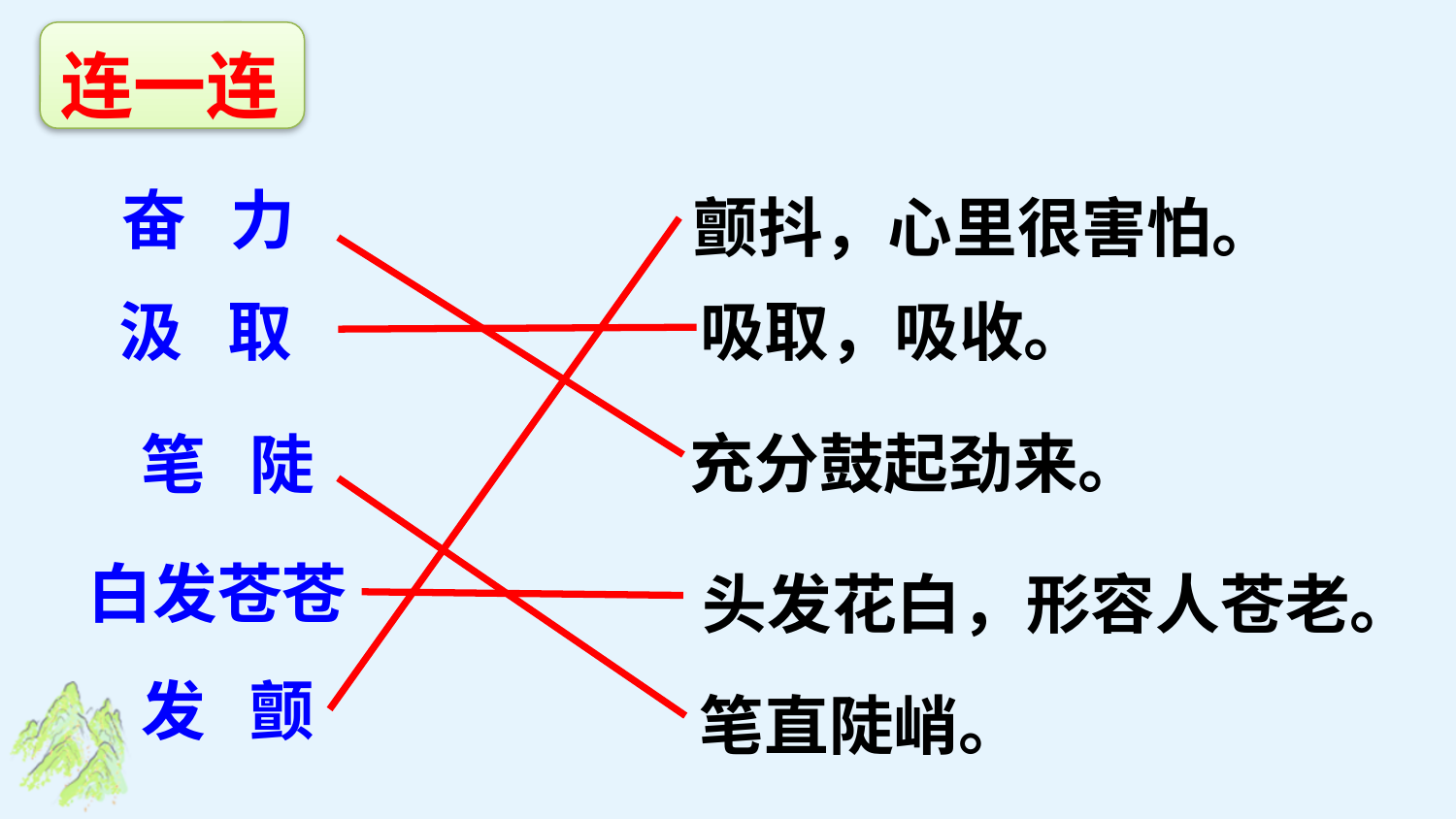

连一连

颤抖，心里很害怕。
奋   力
吸取，吸收。
汲   取
充分鼓起劲来。
笔   陡
头发花白，形容人苍老。
白发苍苍
笔直陡峭。
发   颤